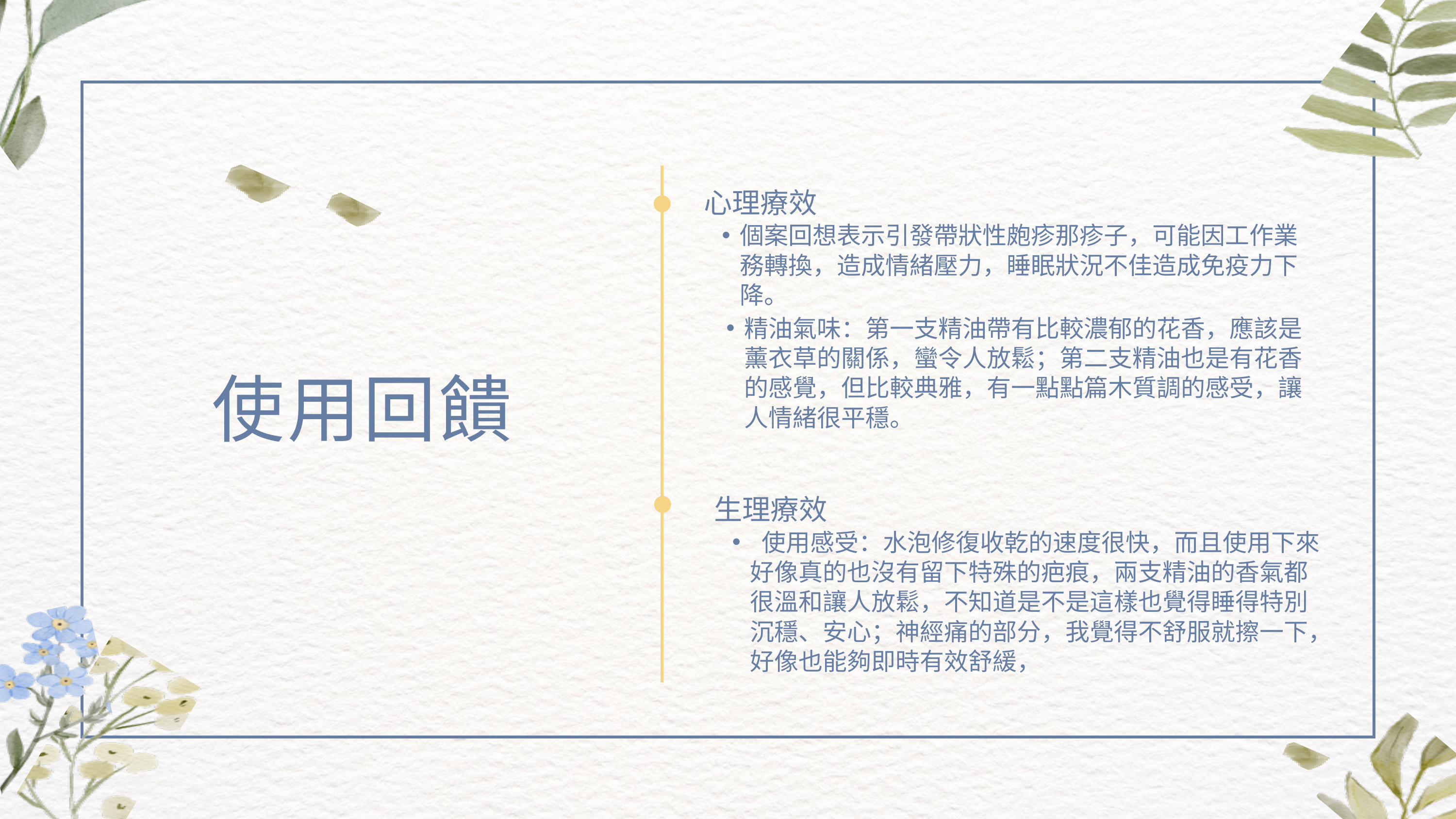

心理療效

個案回想表示引發帶狀性皰疹那疹子，可能因工作業務轉換，造成情緒壓力，睡眠狀況不佳造成免疫力下降。
精油氣味：第一支精油帶有比較濃郁的花香，應該是薰衣草的關係，蠻令人放鬆；第二支精油也是有花香的感覺，但比較典雅，有一點點篇木質調的感受，讓人情緒很平穩。
使用回饋
生理療效

 使用感受：水泡修復收乾的速度很快，而且使用下來好像真的也沒有留下特殊的疤痕，兩支精油的香氣都很溫和讓人放鬆，不知道是不是這樣也覺得睡得特別沉穩、安心；神經痛的部分，我覺得不舒服就擦一下，好像也能夠即時有效舒緩，